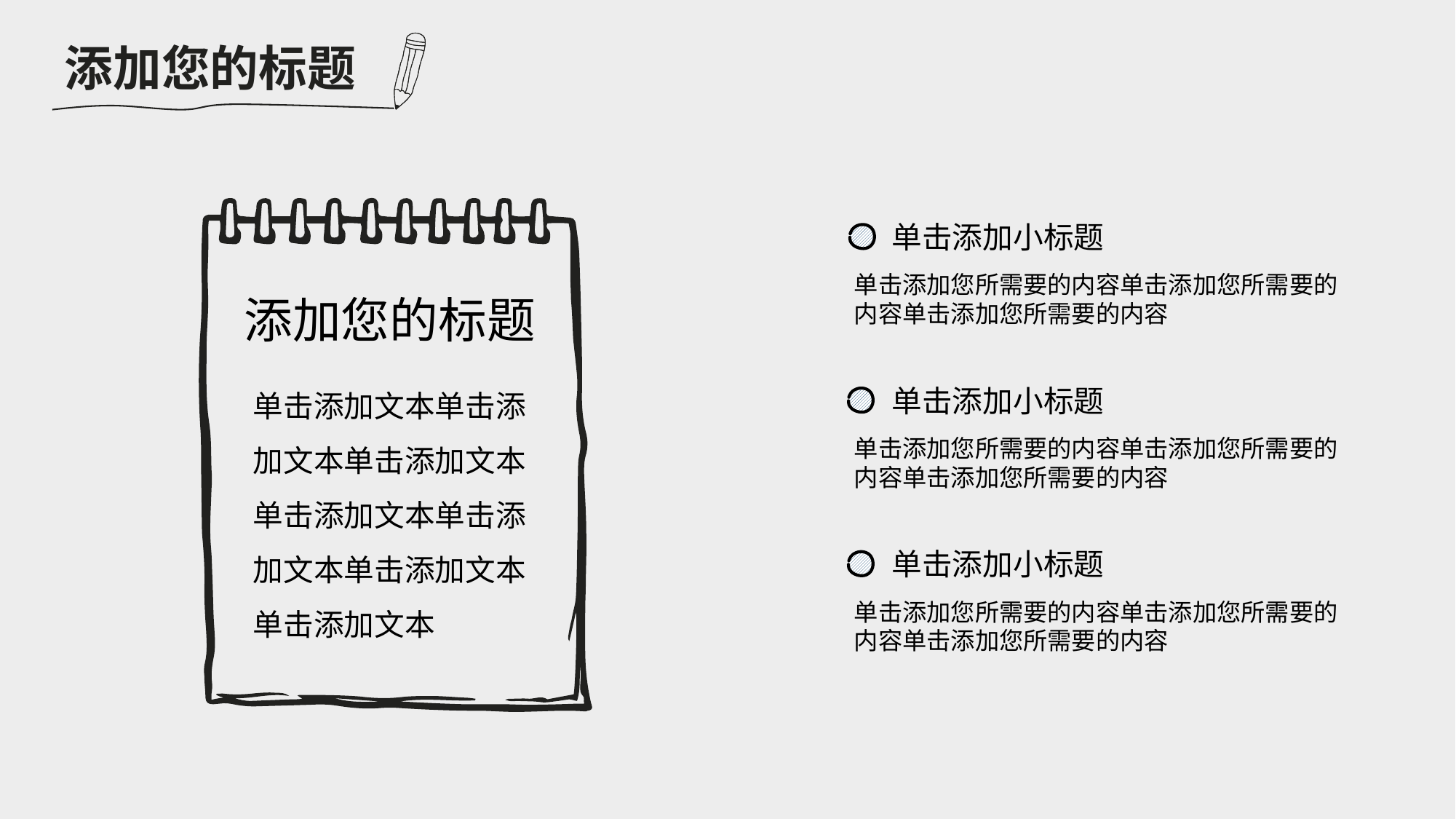

添加您的标题

单击添加小标题

单击添加您所需要的内容单击添加您所需要的内容单击添加您所需要的内容
添加您的标题
单击添加文本单击添加文本单击添加文本单击添加文本单击添加文本单击添加文本单击添加文本
单击添加小标题

单击添加您所需要的内容单击添加您所需要的内容单击添加您所需要的内容
单击添加小标题

单击添加您所需要的内容单击添加您所需要的内容单击添加您所需要的内容